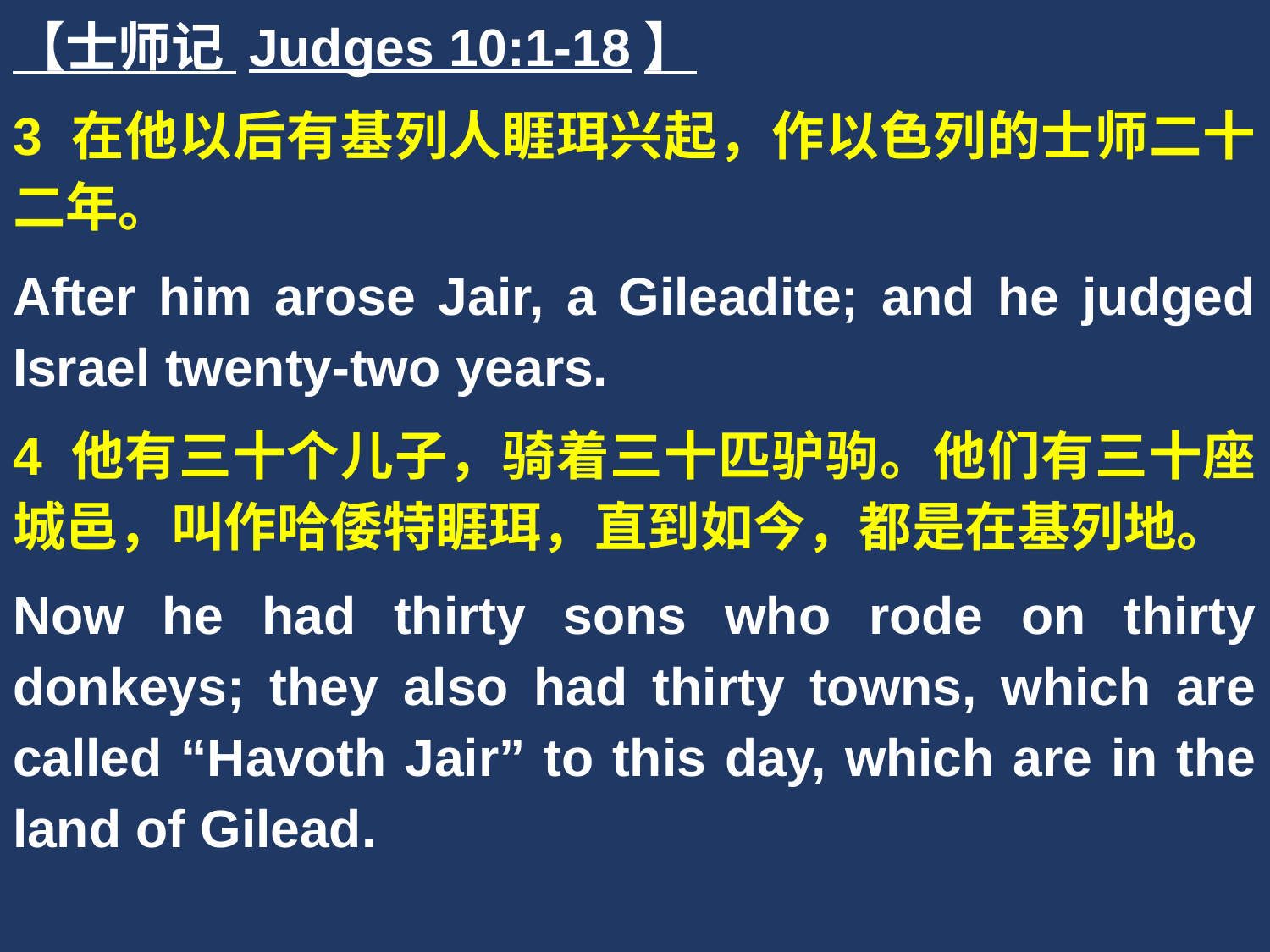

【士师记 Judges 10:1-18】
3 在他以后有基列人睚珥兴起，作以色列的士师二十二年。
After him arose Jair, a Gileadite; and he judged Israel twenty-two years.
4 他有三十个儿子，骑着三十匹驴驹。他们有三十座城邑，叫作哈倭特睚珥，直到如今，都是在基列地。
Now he had thirty sons who rode on thirty donkeys; they also had thirty towns, which are called “Havoth Jair” to this day, which are in the land of Gilead.